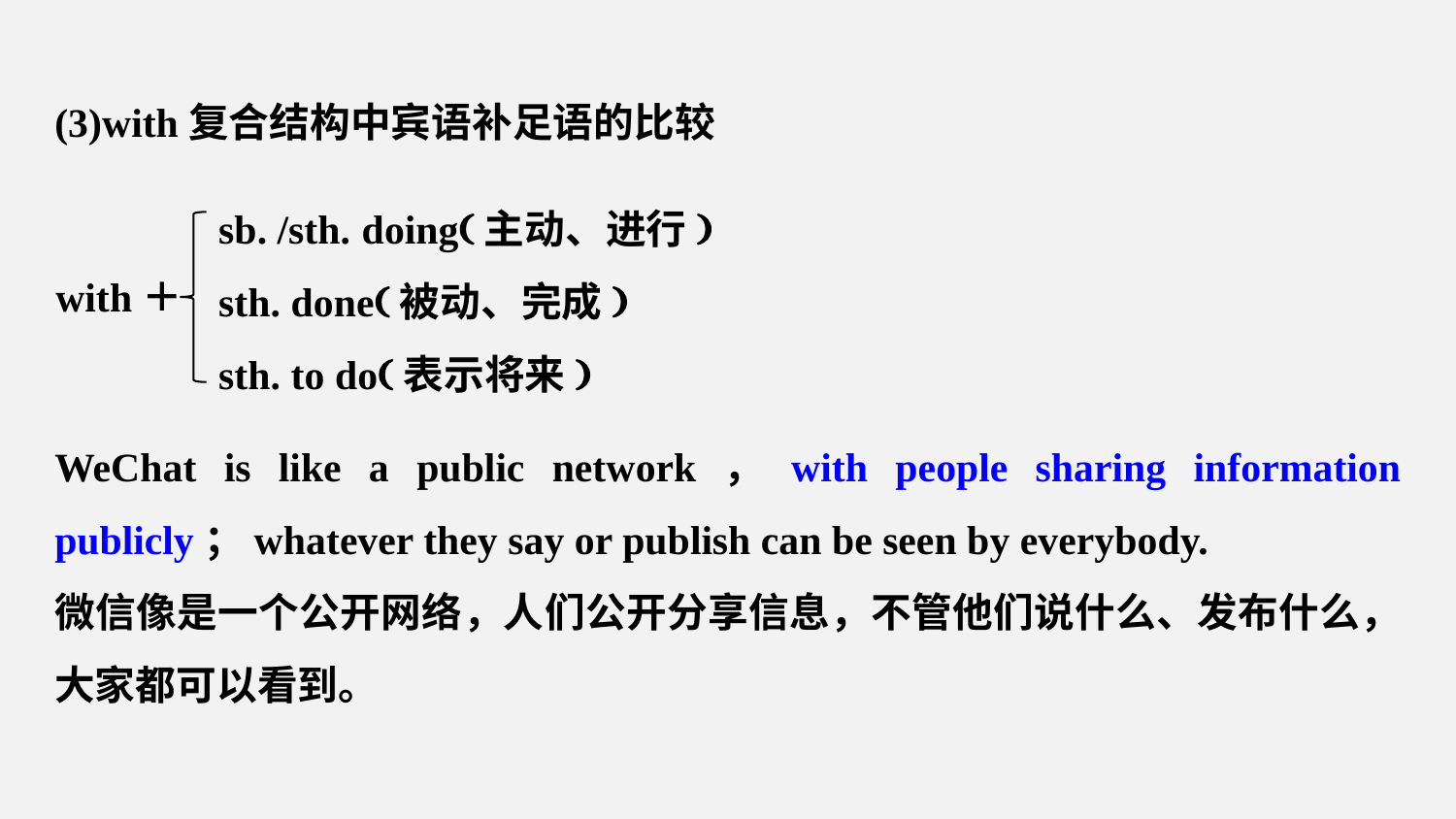

(3)with复合结构中宾语补足语的比较
sb. /sth. doing(主动、进行)
sth. done(被动、完成)
sth. to do(表示将来)

with＋
WeChat is like a public network，with people sharing information publicly；whatever they say or publish can be seen by everybody.
微信像是一个公开网络，人们公开分享信息，不管他们说什么、发布什么，大家都可以看到。